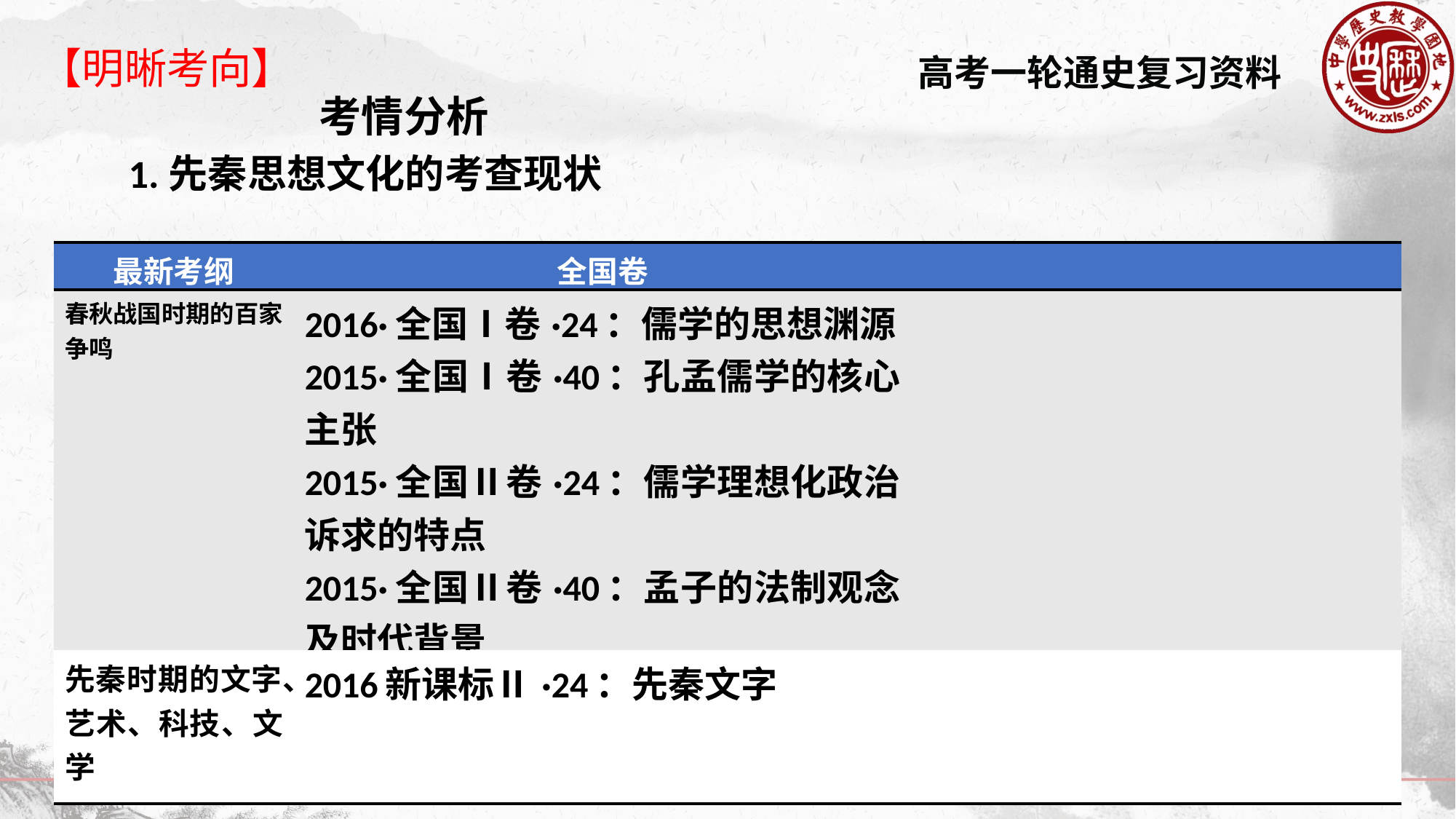

【明晰考向】
考情分析
1.先秦思想文化的考查现状
| 最新考纲 | 全国卷 |  |  |
| --- | --- | --- | --- |
| 春秋战国时期的百家争鸣 | 2016·全国Ⅰ卷·24：儒学的思想渊源 2015·全国Ⅰ卷·40：孔孟儒学的核心主张 2015·全国Ⅱ卷·24：儒学理想化政治诉求的特点 2015·全国Ⅱ卷·40：孟子的法制观念及时代背景 2011·大纲卷·37；先秦儒家民本思想 |  |  |
| 先秦时期的文字、艺术、科技、文学 | 2016新课标Ⅱ·24：先秦文字 |  |  |